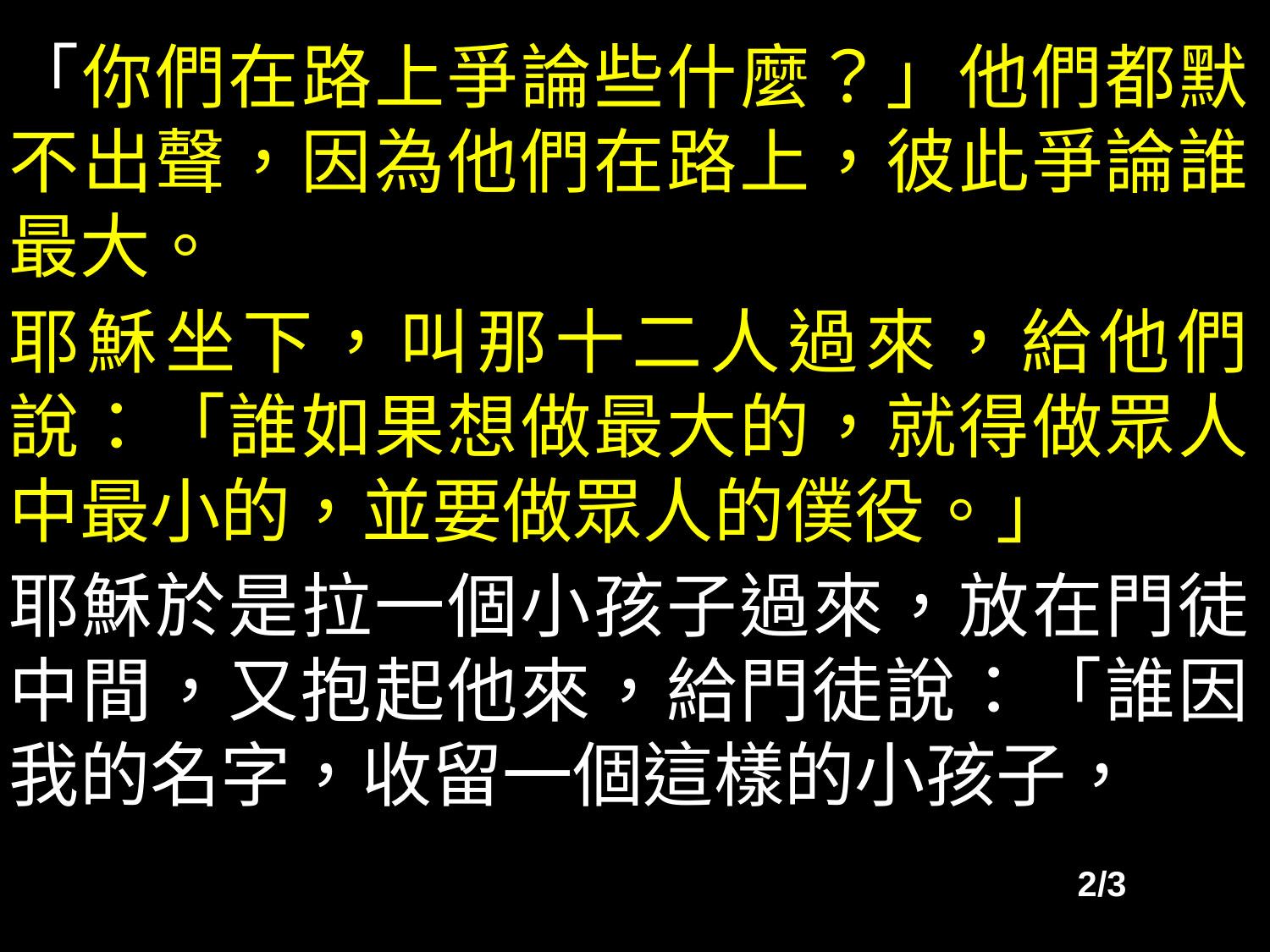

「你們在路上爭論些什麼？」他們都默不出聲，因為他們在路上，彼此爭論誰最大。
耶穌坐下，叫那十二人過來，給他們說：「誰如果想做最大的，就得做眾人中最小的，並要做眾人的僕役。」
耶穌於是拉一個小孩子過來，放在門徒中間，又抱起他來，給門徒說：「誰因我的名字，收留一個這樣的小孩子，

2/3